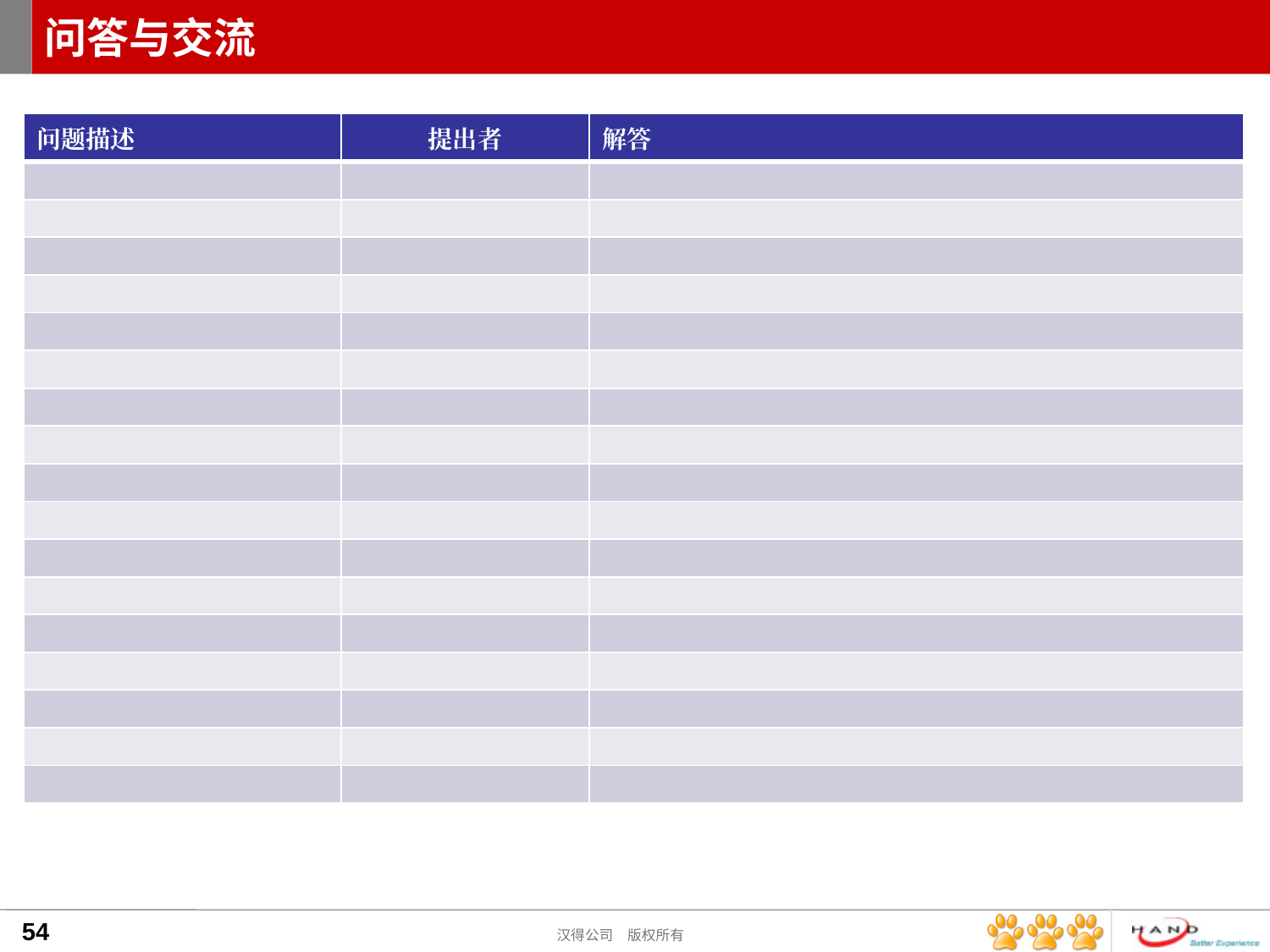

# 问答与交流
| 问题描述 | 提出者 | 解答 |
| --- | --- | --- |
|  |  |  |
|  |  |  |
|  |  |  |
|  |  |  |
|  |  |  |
|  |  |  |
|  |  |  |
|  |  |  |
|  |  |  |
|  |  |  |
|  |  |  |
|  |  |  |
|  |  |  |
|  |  |  |
|  |  |  |
|  |  |  |
|  |  |  |
54